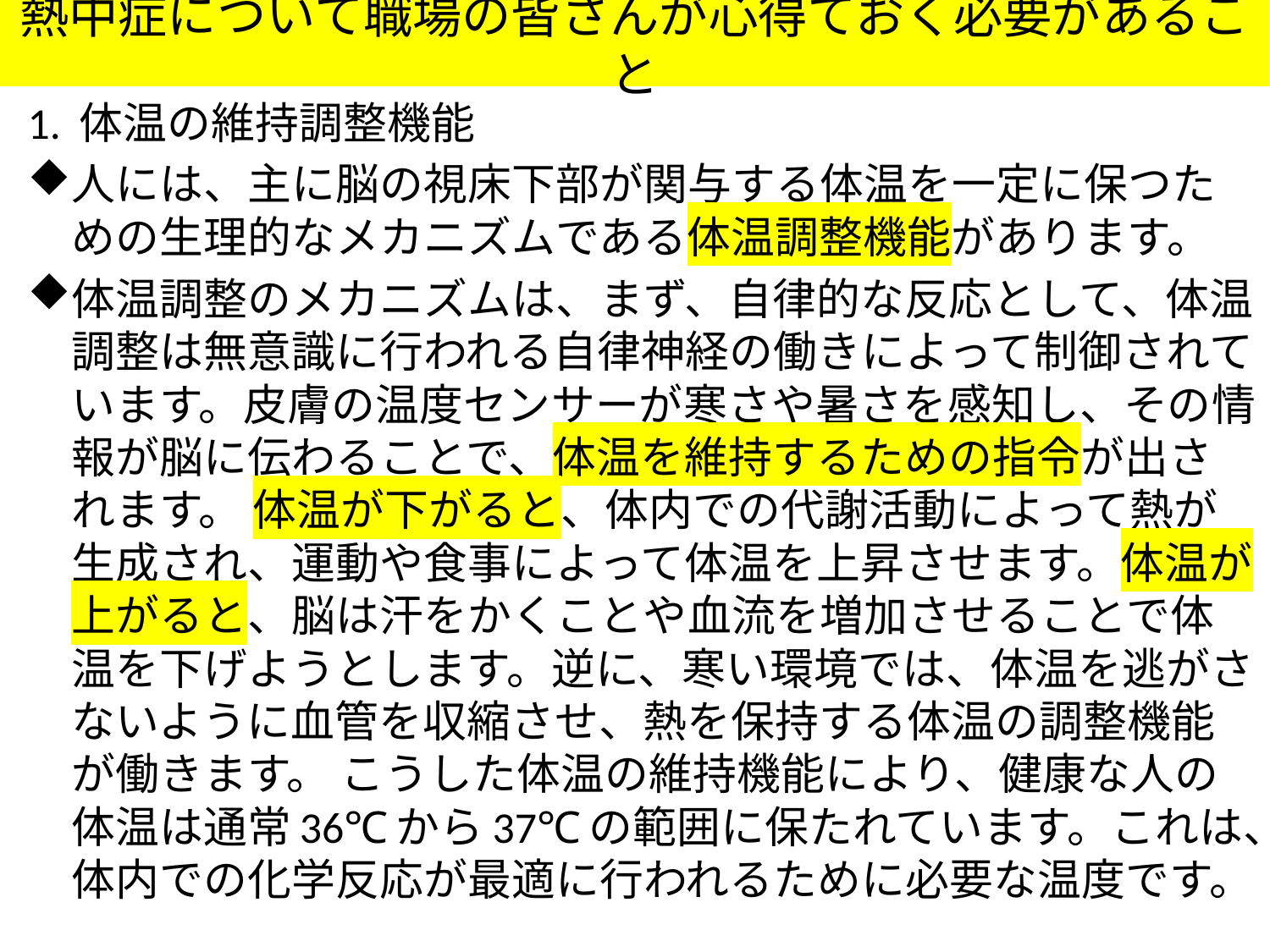

# 熱中症について職場の皆さんが心得ておく必要があること
1. 体温の維持調整機能
人には、主に脳の視床下部が関与する体温を一定に保つための生理的なメカニズムである体温調整機能があります。
体温調整のメカニズムは、まず、自律的な反応として、体温調整は無意識に行われる自律神経の働きによって制御されています。皮膚の温度センサーが寒さや暑さを感知し、その情報が脳に伝わることで、体温を維持するための指令が出されます。 体温が下がると、体内での代謝活動によって熱が生成され、運動や食事によって体温を上昇させます。体温が上がると、脳は汗をかくことや血流を増加させることで体温を下げようとします。逆に、寒い環境では、体温を逃がさないように血管を収縮させ、熱を保持する体温の調整機能が働きます。 こうした体温の維持機能により、健康な人の体温は通常36℃から37℃の範囲に保たれています。これは、体内での化学反応が最適に行われるために必要な温度です。